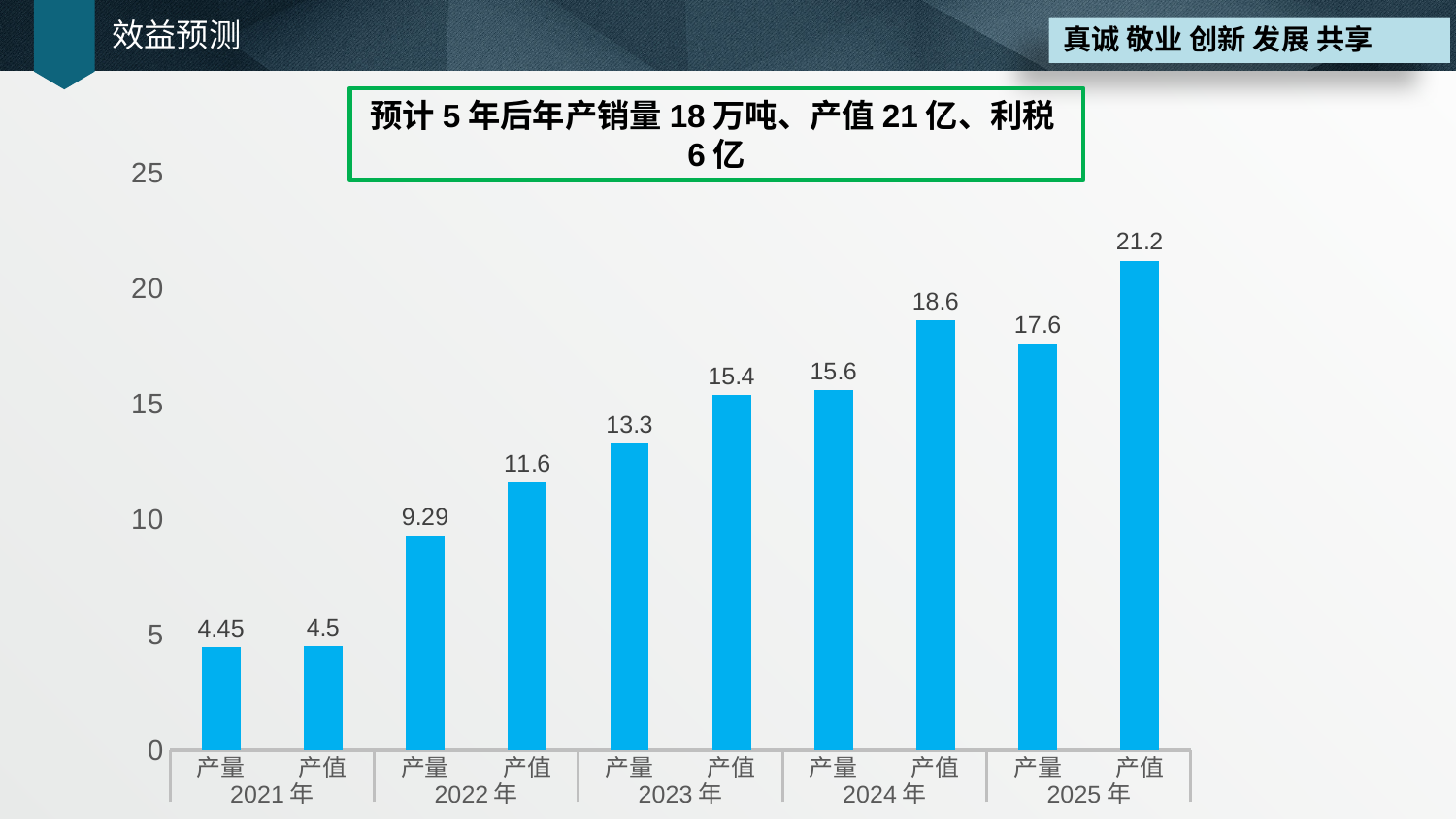

# 效益预测
预计5年后年产销量18万吨、产值21亿、利税6亿

### Chart

| Category |  |
|---|---|
| 产量 | 4.45 |
| 产值 | 4.5 |
| 产量 | 9.29 |
| 产值 | 11.6 |
| 产量 | 13.3 |
| 产值 | 15.4 |
| 产量 | 15.6 |
| 产值 | 18.6 |
| 产量 | 17.6 |
| 产值 | 21.2 |